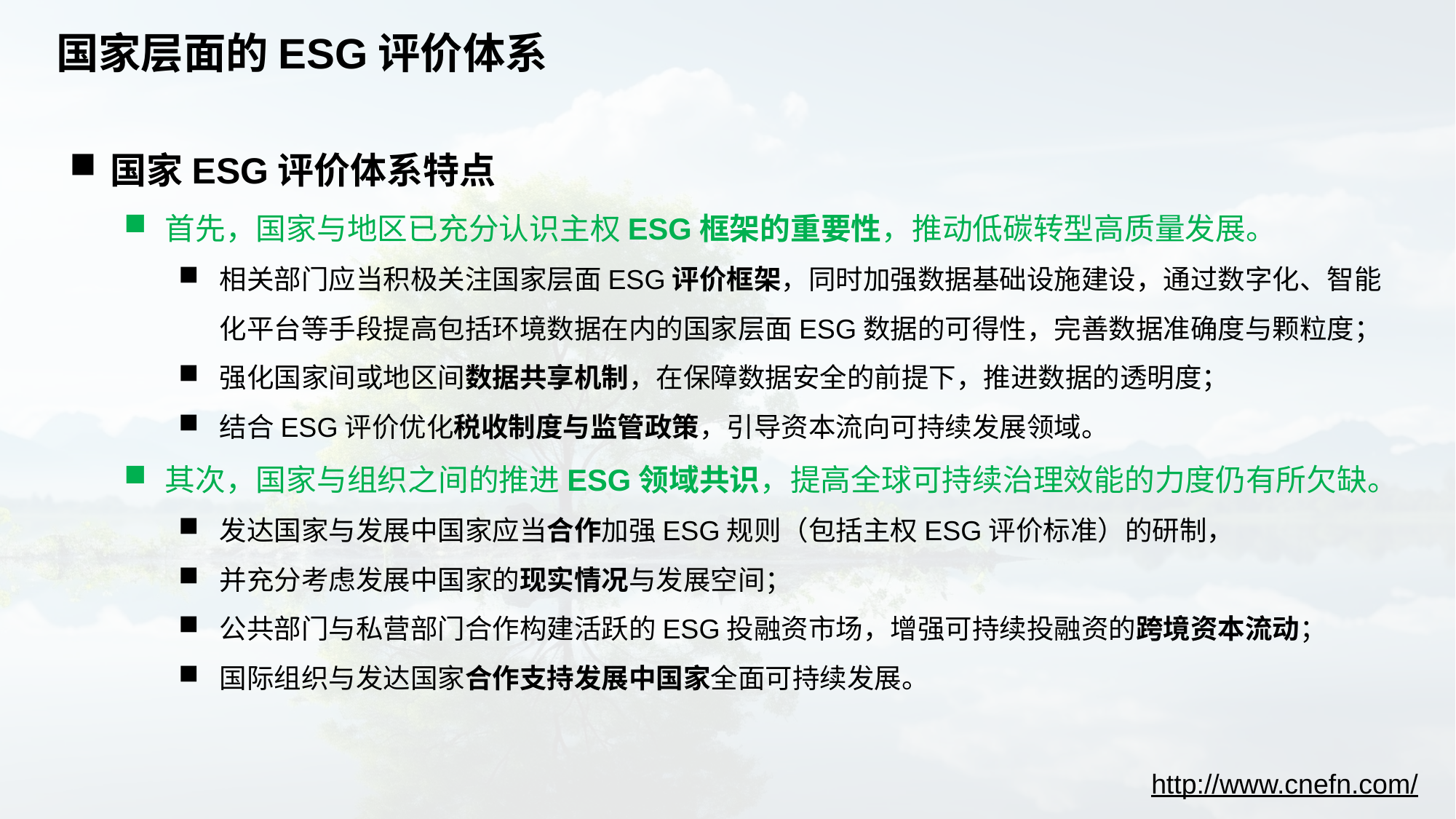

# 国家层面的ESG评价体系
国家ESG评价体系特点
首先，国家与地区已充分认识主权ESG框架的重要性，推动低碳转型高质量发展。
相关部门应当积极关注国家层面ESG评价框架，同时加强数据基础设施建设，通过数字化、智能化平台等手段提高包括环境数据在内的国家层面ESG数据的可得性，完善数据准确度与颗粒度；
强化国家间或地区间数据共享机制，在保障数据安全的前提下，推进数据的透明度；
结合ESG评价优化税收制度与监管政策，引导资本流向可持续发展领域。
其次，国家与组织之间的推进ESG领域共识，提高全球可持续治理效能的力度仍有所欠缺。
发达国家与发展中国家应当合作加强ESG规则（包括主权ESG评价标准）的研制，
并充分考虑发展中国家的现实情况与发展空间；
公共部门与私营部门合作构建活跃的ESG投融资市场，增强可持续投融资的跨境资本流动；
国际组织与发达国家合作支持发展中国家全面可持续发展。